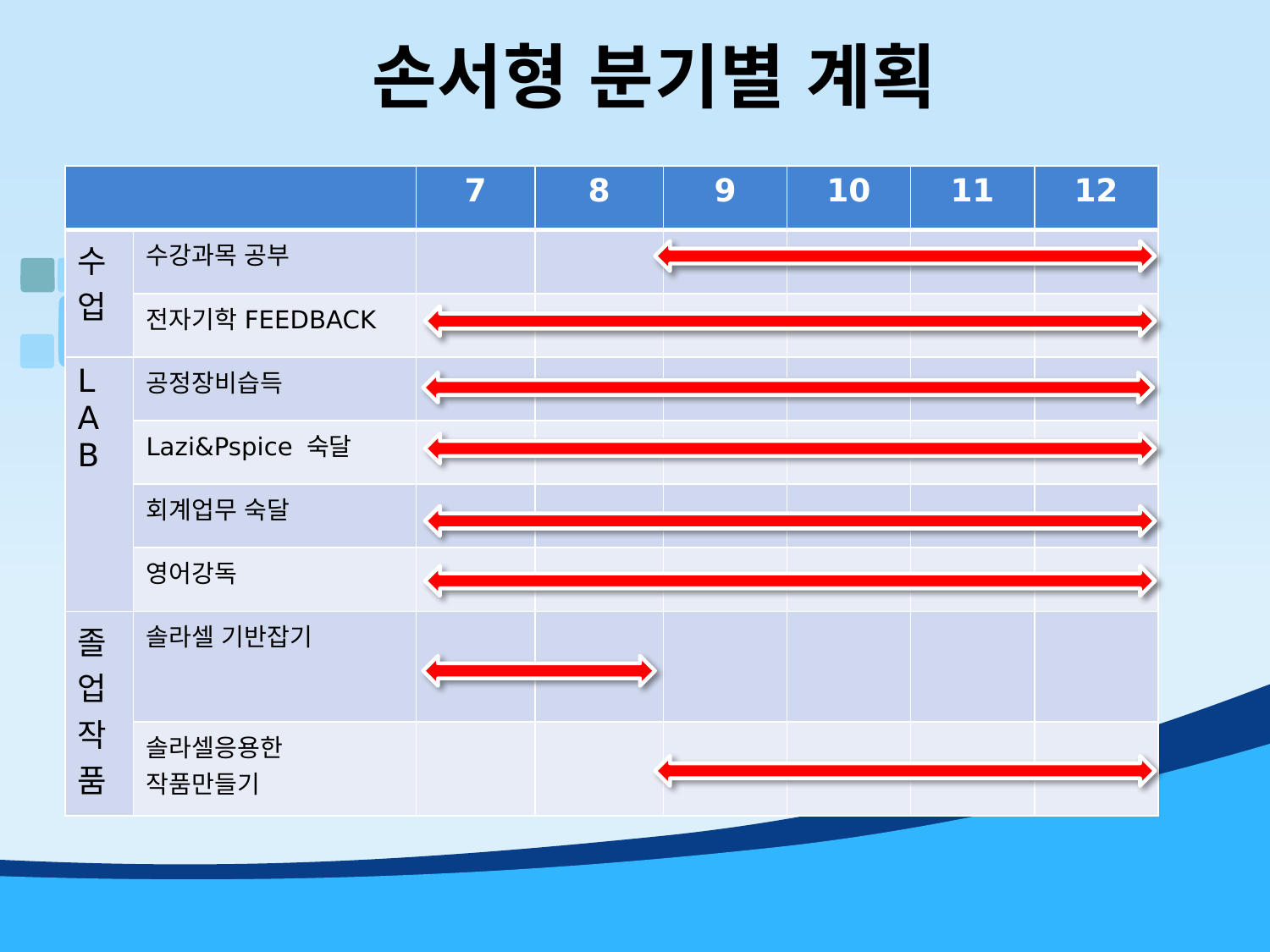

# 손서형 분기별 계획
|  |  | 7 | 8 | 9 | 10 | 11 | 12 |
| --- | --- | --- | --- | --- | --- | --- | --- |
| 수 업 | 수강과목 공부 |  |  |  |  |  |  |
|  | 전자기학FEEDBACK |  |  |  |  |  |  |
| L A B | 공정장비습득 |  |  |  |  |  |  |
|  | Lazi&Pspice 숙달 |  |  |  |  |  |  |
|  | 회계업무 숙달 |  |  |  |  |  |  |
|  | 영어강독 |  |  |  |  |  |  |
| 졸업작품 | 솔라셀 기반잡기 |  |  |  |  |  |  |
|  | 솔라셀응용한 작품만들기 |  |  |  |  |  |  |